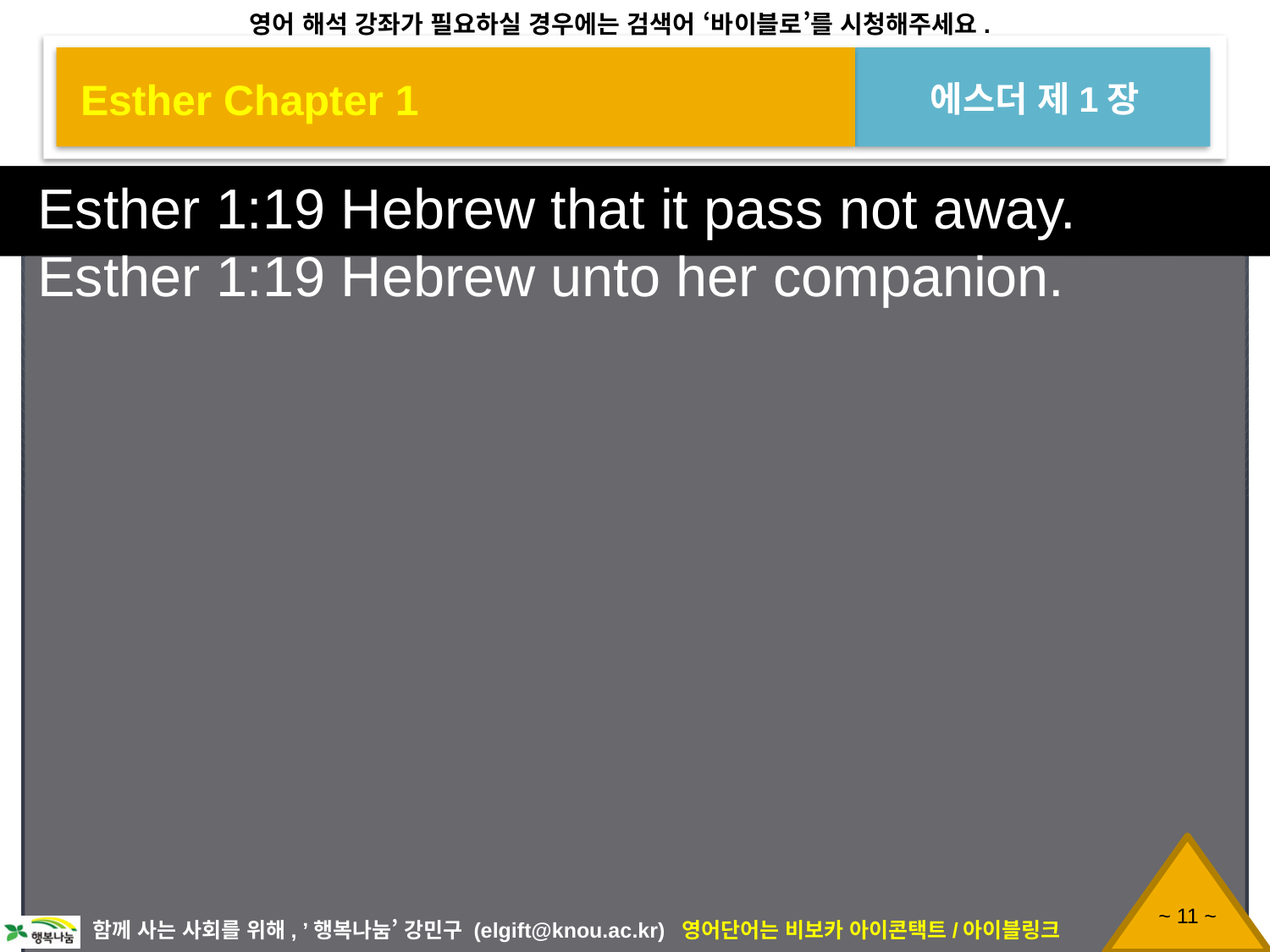

Esther Chapter 1
에스더 제1장
Esther 1:19 Hebrew that it pass not away.
Esther 1:19 Hebrew unto her companion.